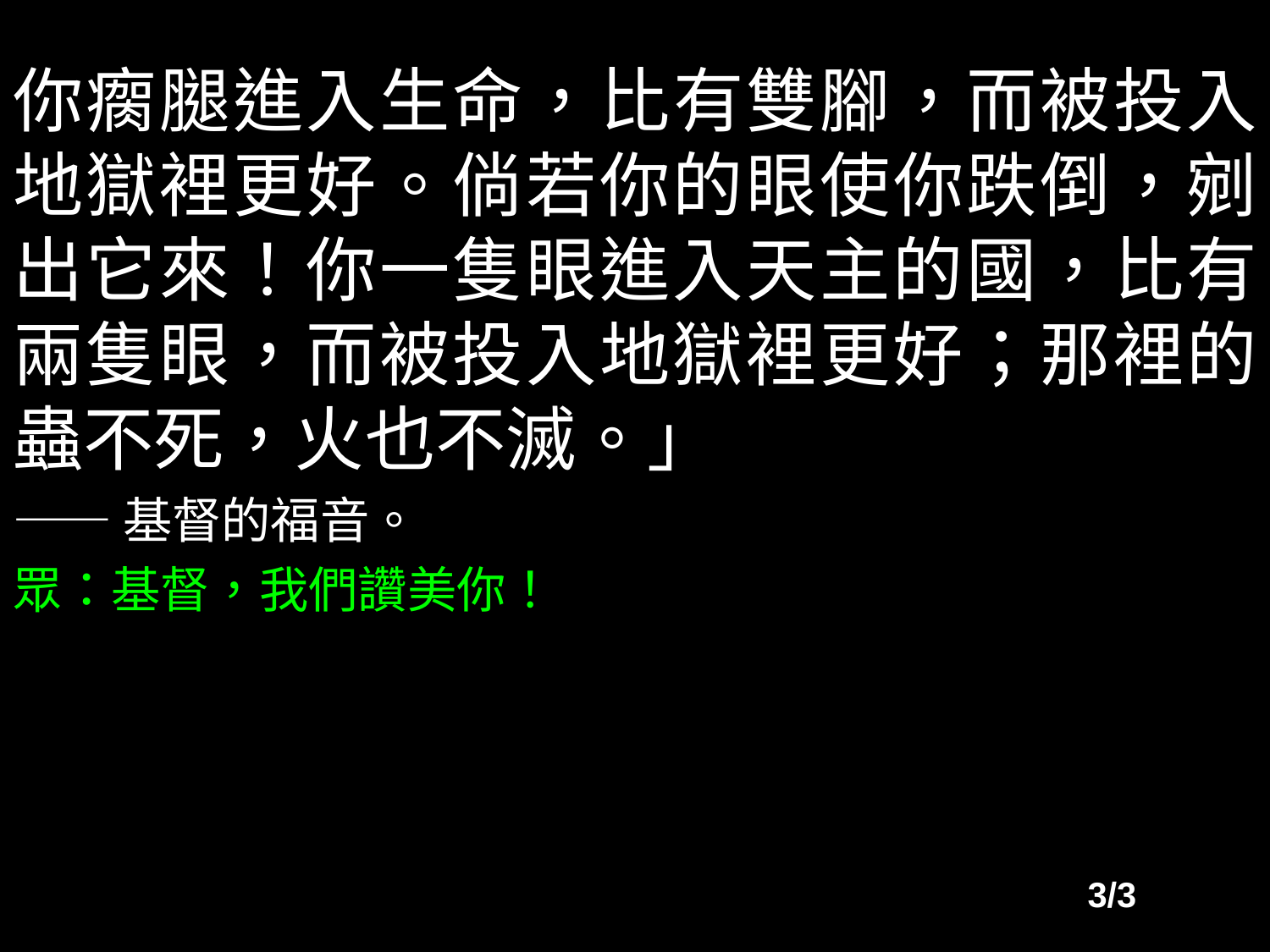

你瘸腿進入生命，比有雙腳，而被投入地獄裡更好。倘若你的眼使你跌倒，剜出它來！你一隻眼進入天主的國，比有兩隻眼，而被投入地獄裡更好；那裡的蟲不死，火也不滅。」
——基督的福音。
眾：基督，我們讚美你！

3/3